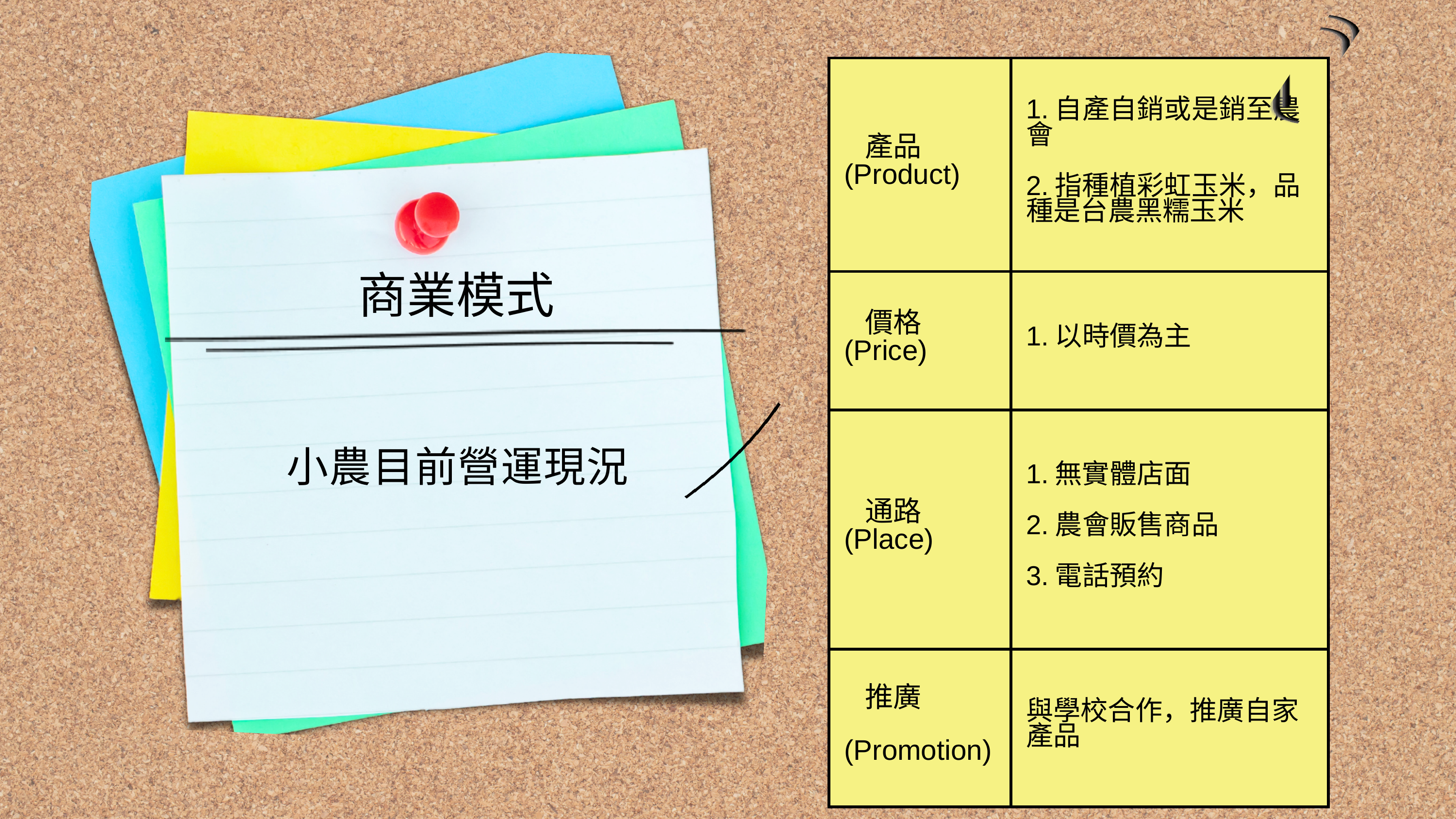

| 產品(Product) | 1.自產自銷或是銷至農會 2.指種植彩虹玉米，品種是台農黑糯玉米 |
| --- | --- |
| 價格(Price) | 1.以時價為主 |
| 通路(Place) | 1.無實體店面 2.農會販售商品 3.電話預約 |
| 推廣 (Promotion) | 與學校合作，推廣自家產品 |
商業模式

小農目前營運現況